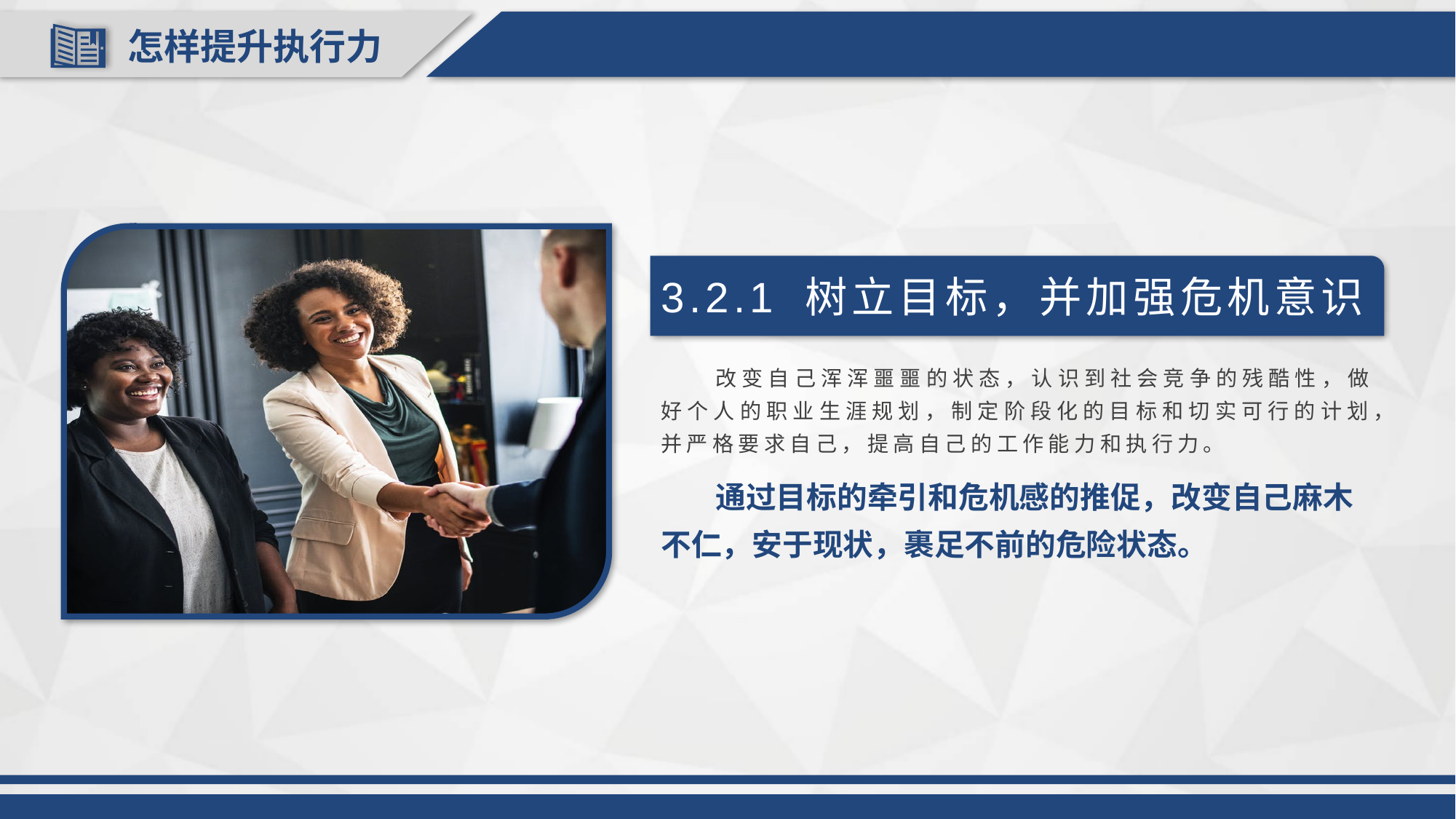

怎样提升执行力

3.2.1 树立目标，并加强危机意识
改变自己浑浑噩噩的状态，认识到社会竞争的残酷性，做好个人的职业生涯规划，制定阶段化的目标和切实可行的计划，并严格要求自己，提高自己的工作能力和执行力。
通过目标的牵引和危机感的推促，改变自己麻木不仁，安于现状，裹足不前的危险状态。